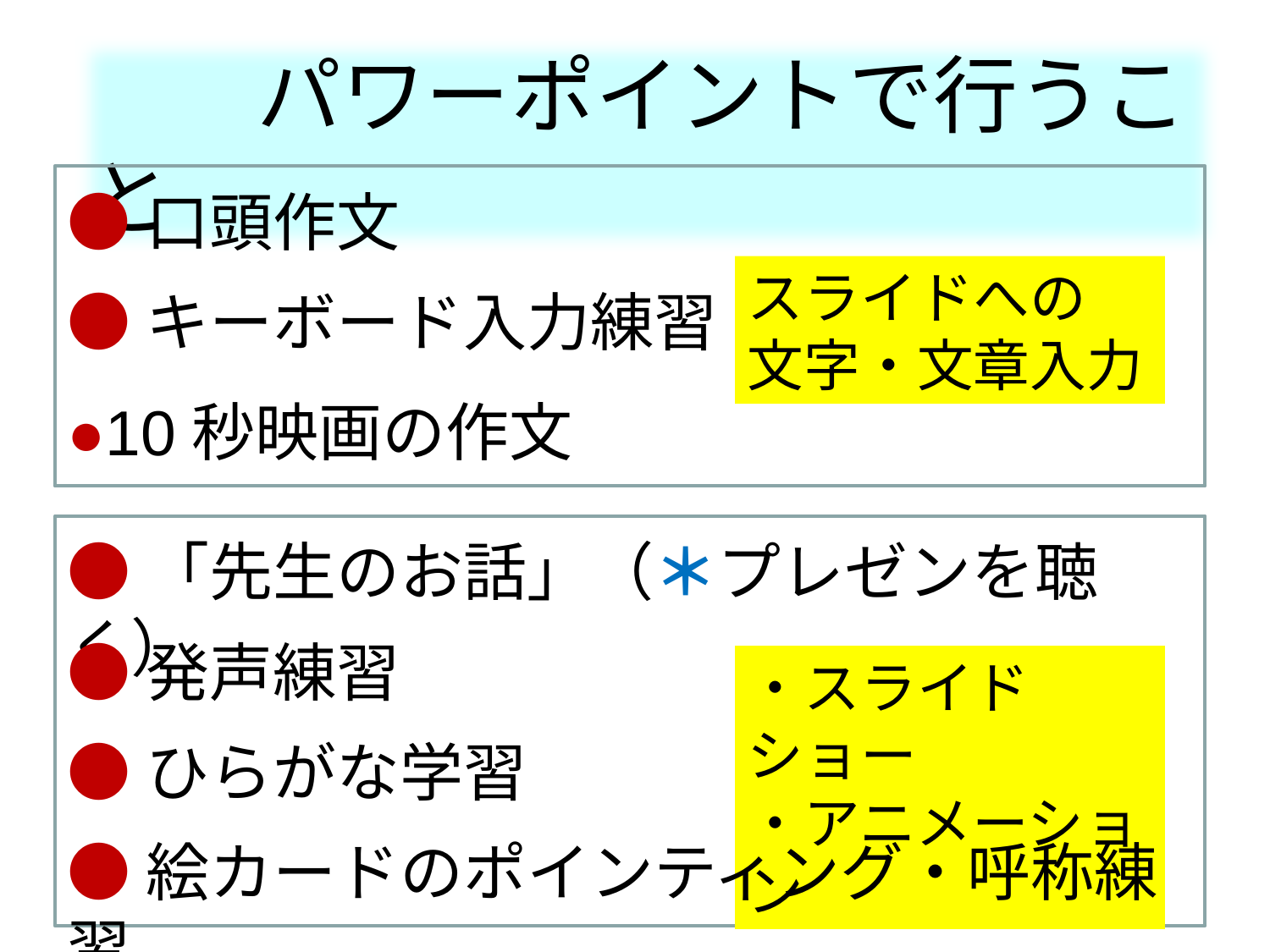

パワーポイントで行うこと

●口頭作文
スライドへの
文字・文章入力
●キーボード入力練習
●10秒映画の作文

●「先生のお話」（＊プレゼンを聴く）
●発声練習
・スライドショー
・アニメーション
●ひらがな学習
●絵カードのポインティング・呼称練習